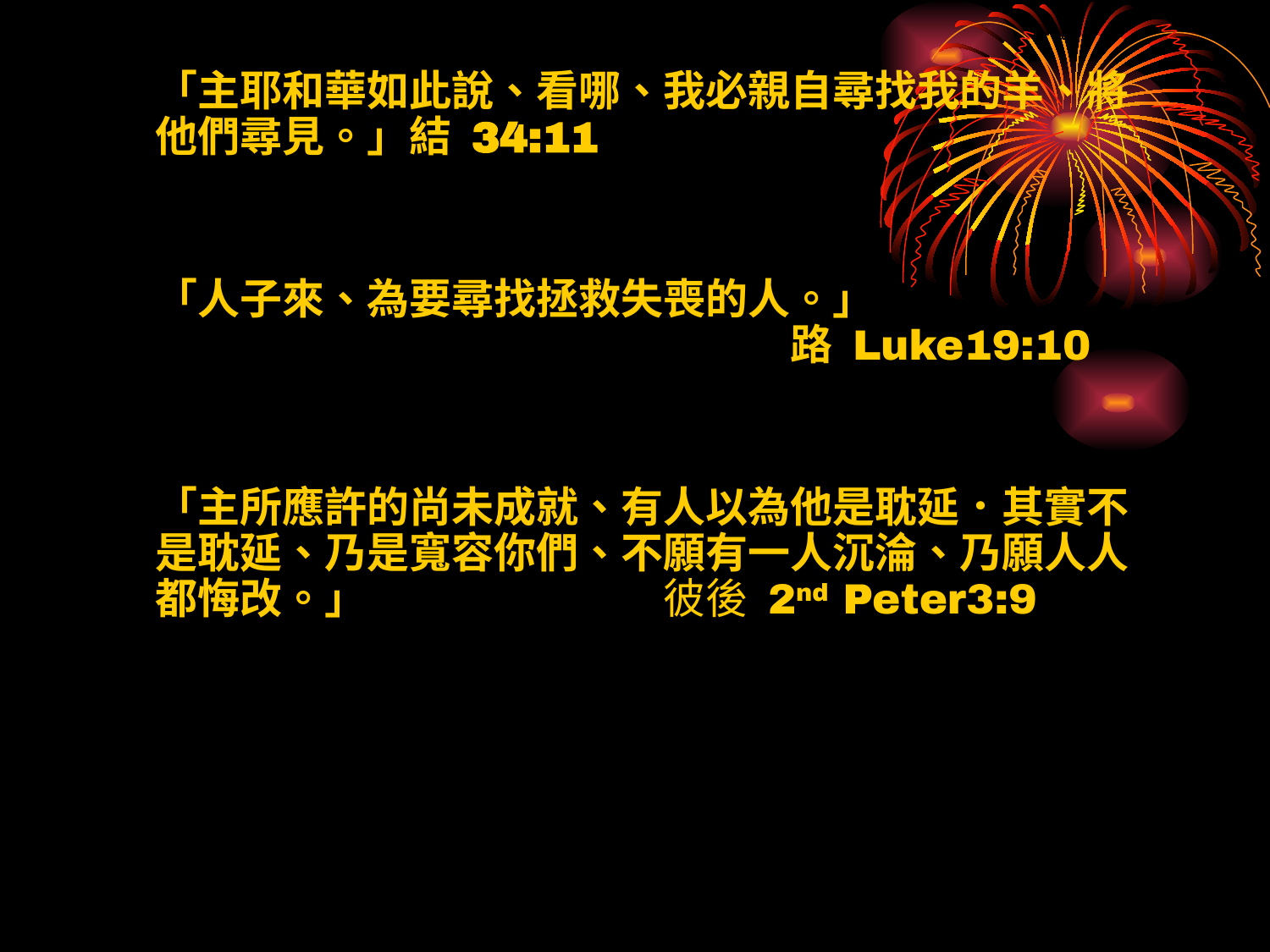

「主耶和華如此說、看哪、我必親自尋找我的羊、將他們尋見。」結 34:11

「人子來、為要尋找拯救失喪的人。」
					路 Luke19:10

「主所應許的尚未成就、有人以為他是耽延．其實不是耽延、乃是寬容你們、不願有一人沉淪、乃願人人都悔改。」			彼後 2nd Peter3:9